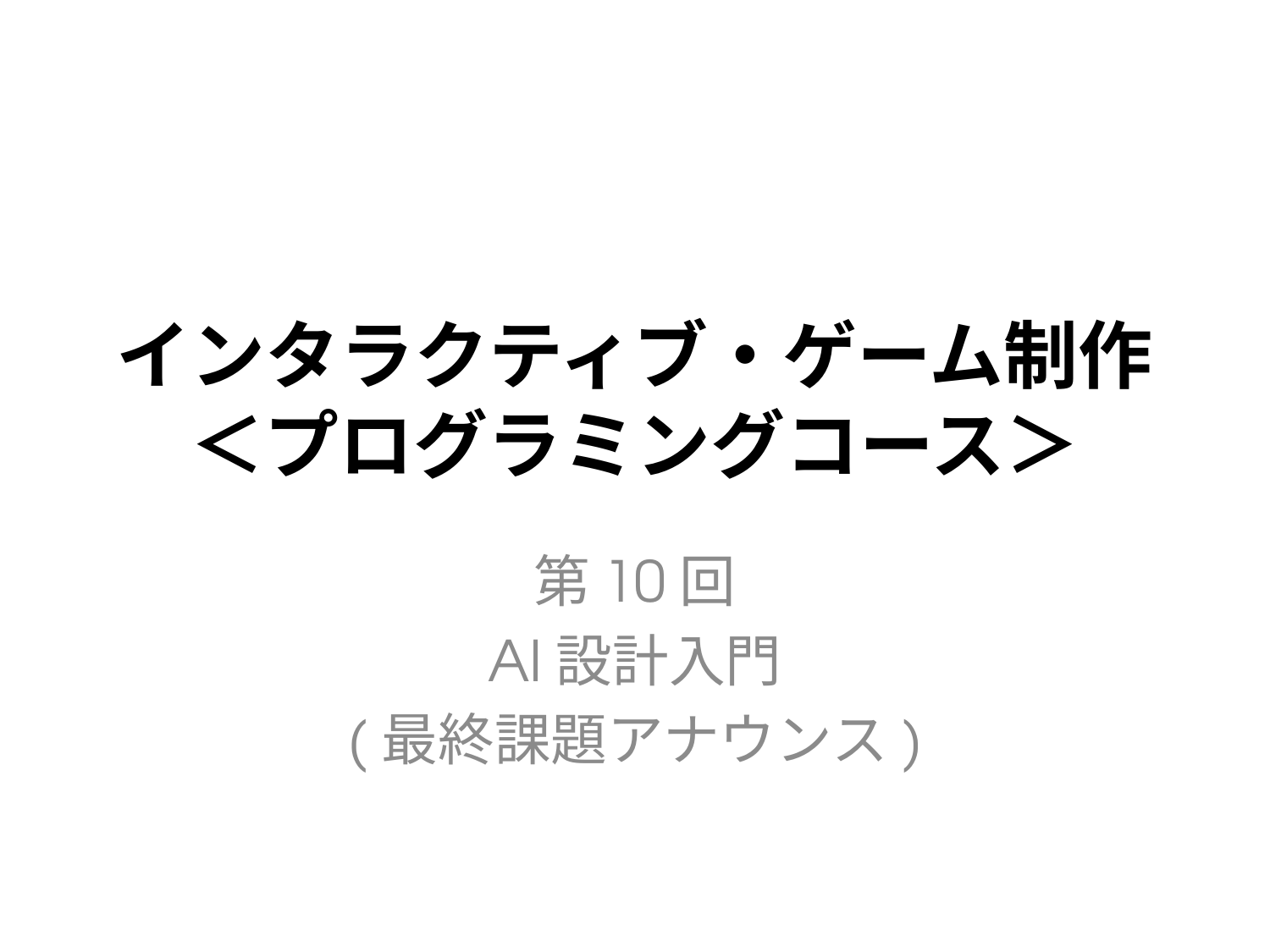

# インタラクティブ・ゲーム制作 ＜プログラミングコース＞
第10回
AI設計入門
(最終課題アナウンス)